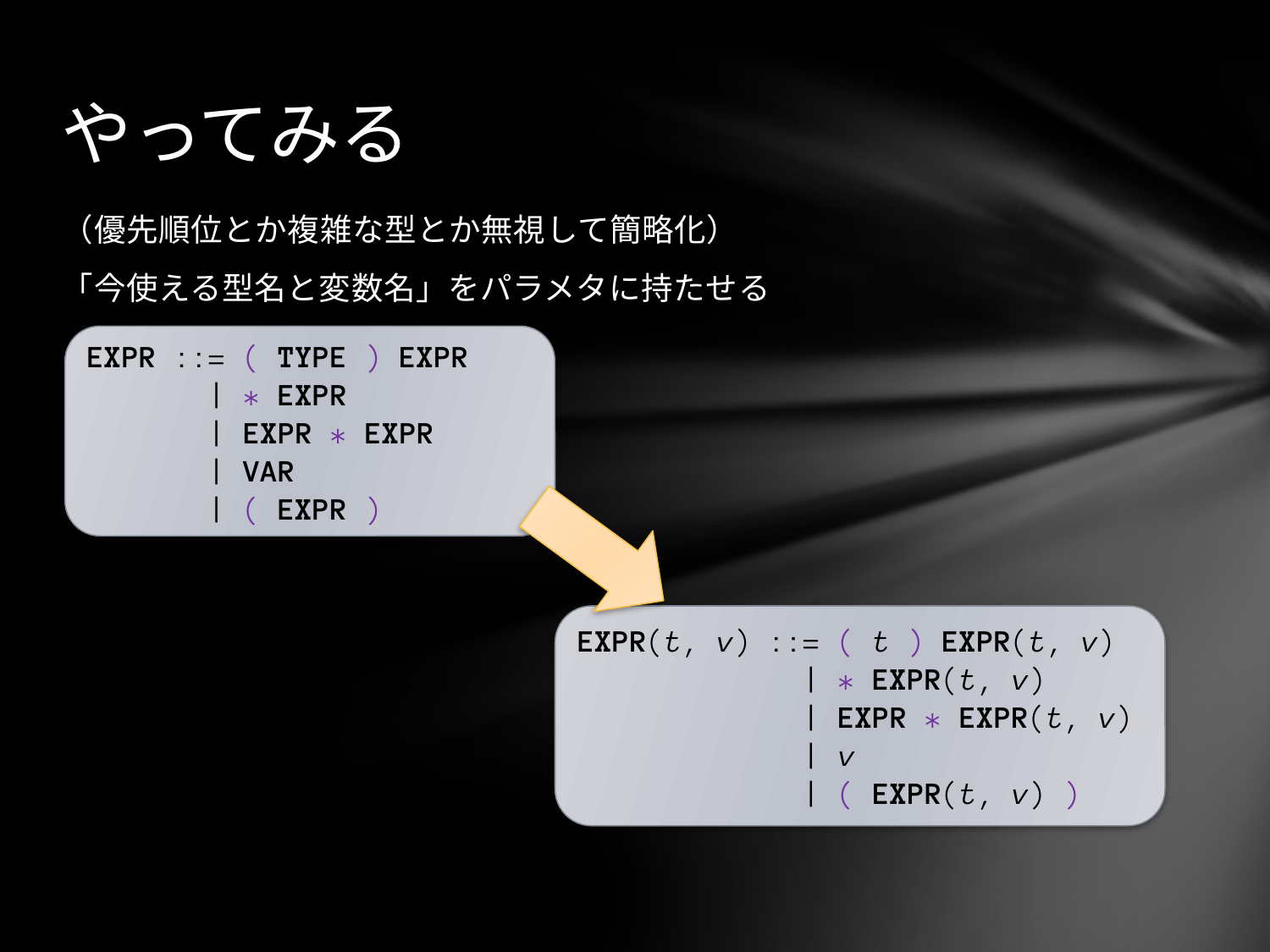

# やってみる
（優先順位とか複雑な型とか無視して簡略化）
「今使える型名と変数名」をパラメタに持たせる
EXPR ::= ( TYPE ) EXPR
       | * EXPR
       | EXPR * EXPR
       | VAR
       | ( EXPR )

EXPR(t, v) ::= ( t ) EXPR(t, v)
             | * EXPR(t, v)
             | EXPR * EXPR(t, v)
             | v
             | ( EXPR(t, v) )